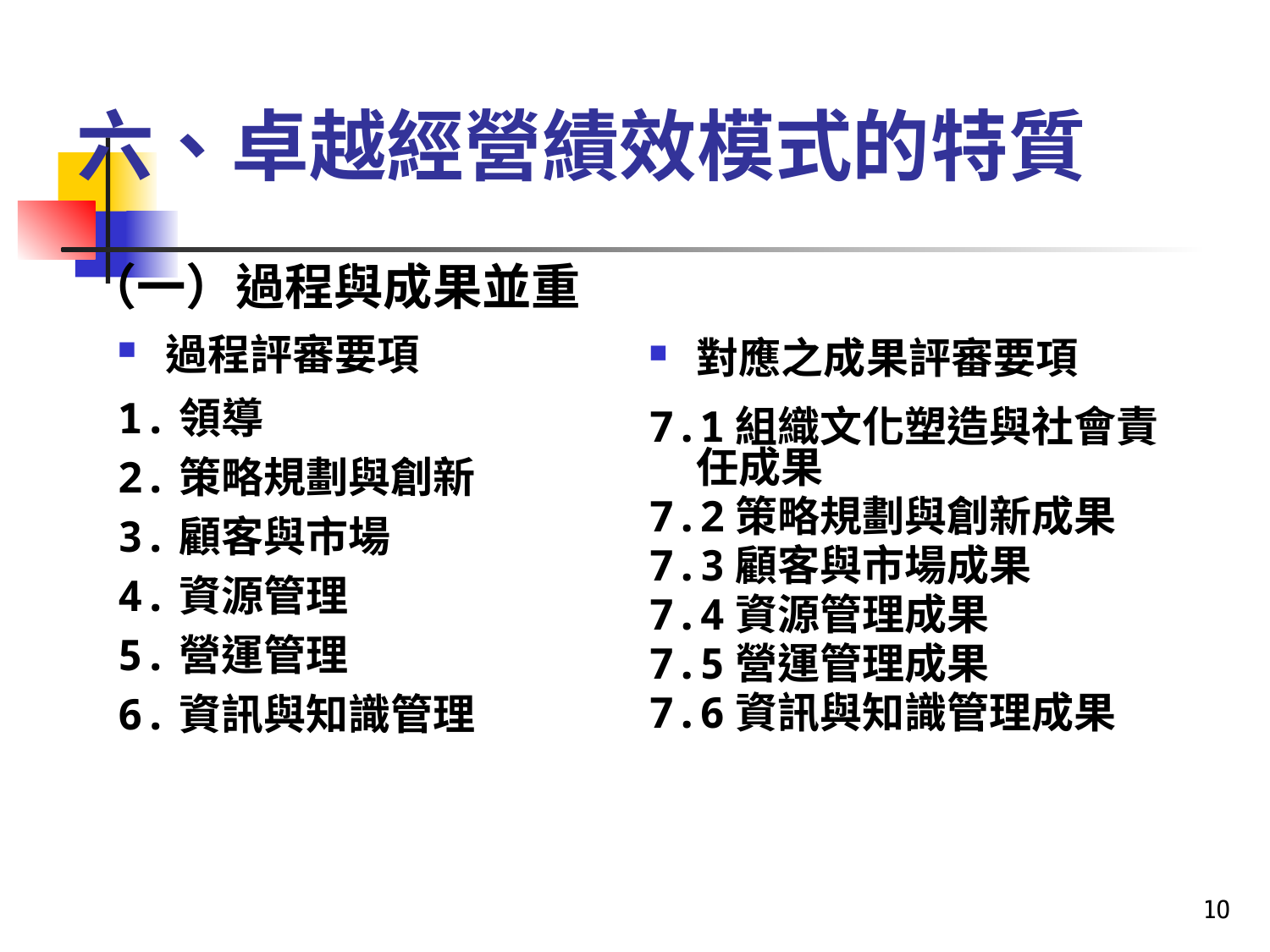

# 六、卓越經營績效模式的特質
（一）過程與成果並重
過程評審要項
對應之成果評審要項
1.領導
2.策略規劃與創新
3.顧客與市場
4.資源管理
5.營運管理
6.資訊與知識管理

7.1組織文化塑造與社會責任成果
7.2策略規劃與創新成果
7.3顧客與市場成果
7.4資源管理成果
7.5營運管理成果
7.6資訊與知識管理成果
10